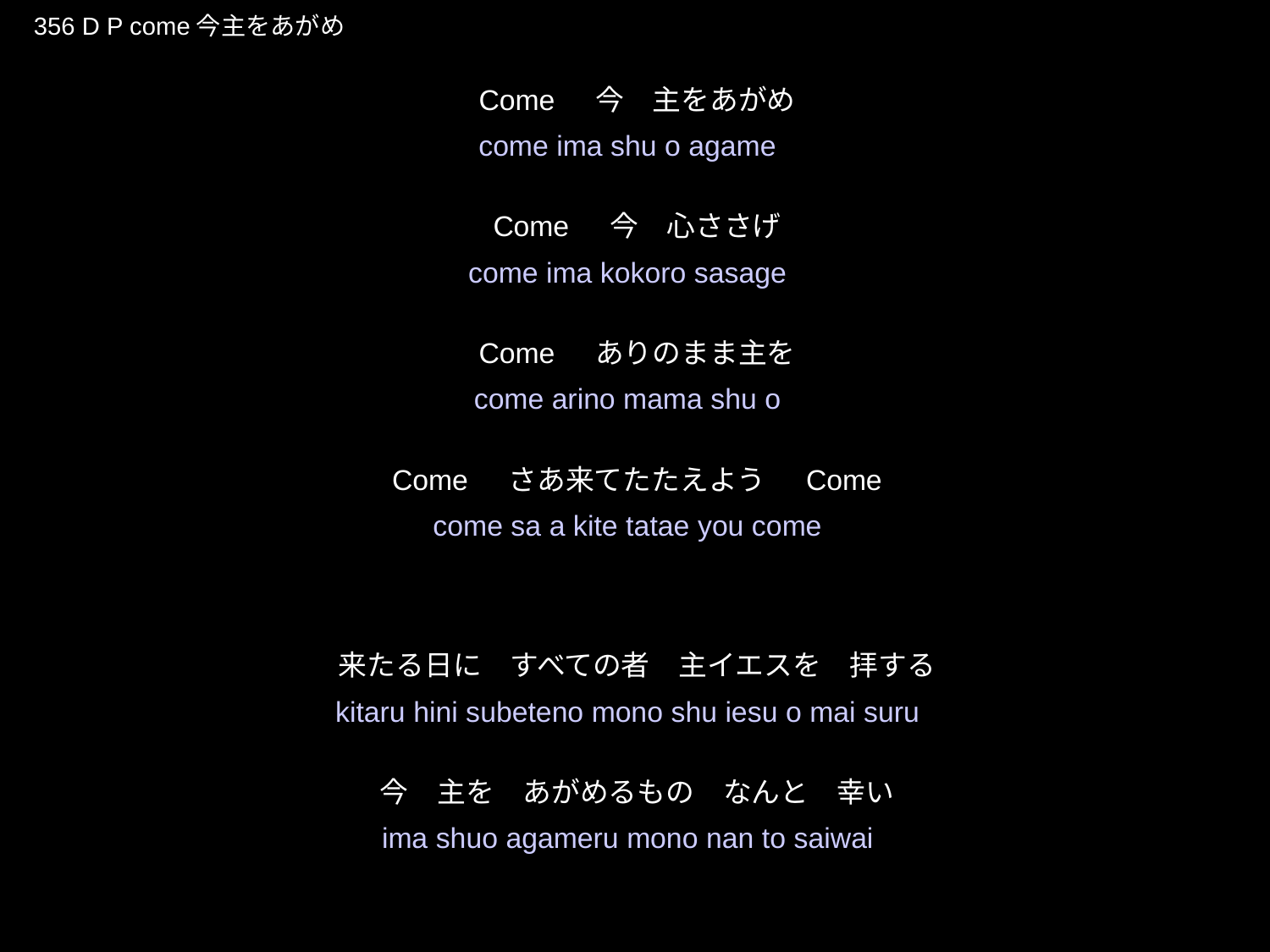

かむいましゅをあがめ
★P
356 D P come今主をあがめ
Come　今　主をあがめ
Come　今　心ささげ
Come　ありのまま主を
Come　さあ来てたたえよう　Come
来たる日に　すべての者　主イエスを　拝する
今　主を　あがめるもの　なんと　幸い
★３
come ima shu o agame
come ima kokoro sasage
come arino mama shu o
come sa a kite tatae you come
kitaru hini subeteno mono shu iesu o mai suru
ima shuo agameru mono nan to saiwai